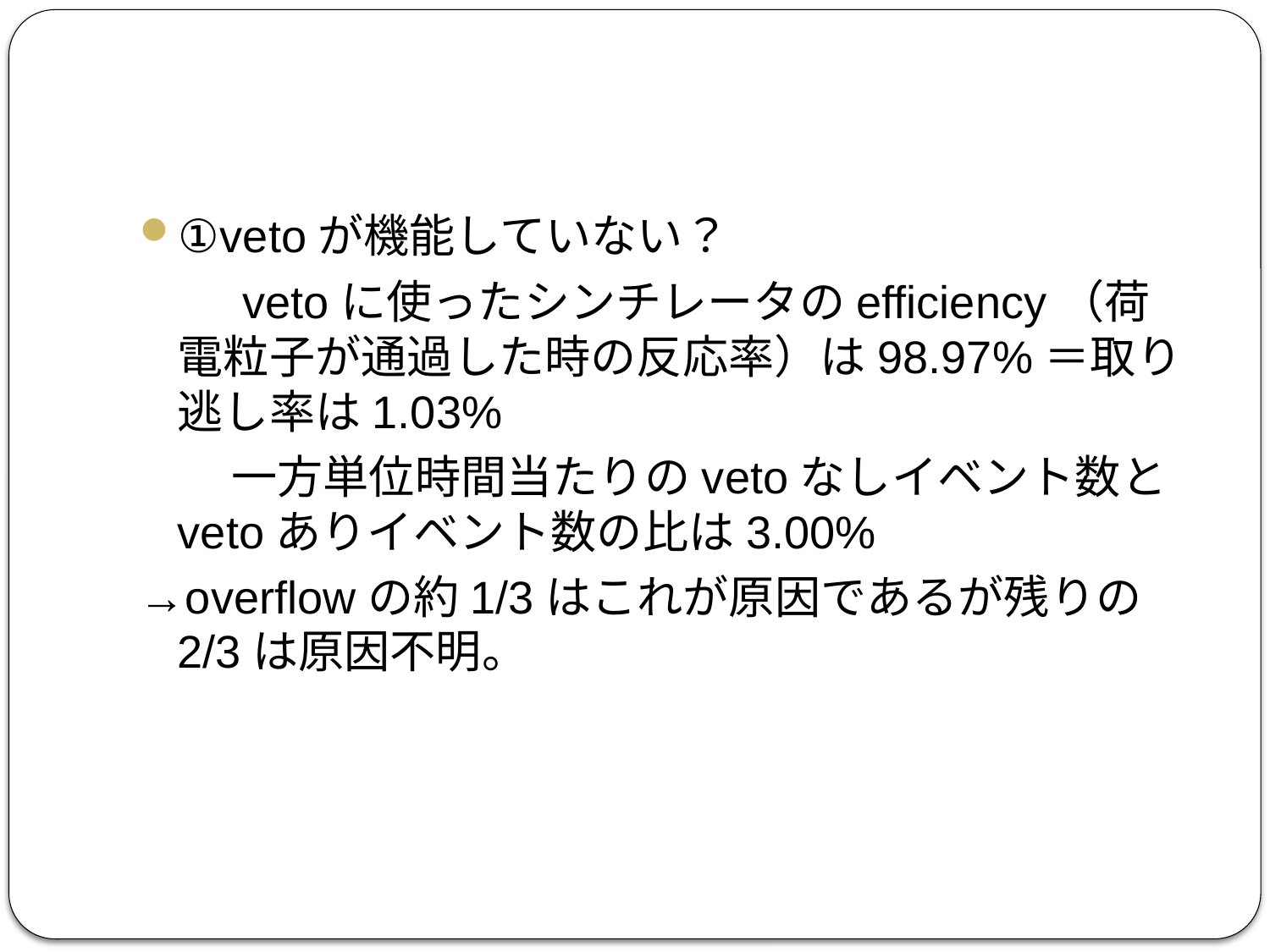

①vetoが機能していない？
　　vetoに使ったシンチレータのefficiency（荷電粒子が通過した時の反応率）は98.97%＝取り逃し率は1.03%
　　一方単位時間当たりのvetoなしイベント数とvetoありイベント数の比は3.00%
→overflowの約1/3はこれが原因であるが残りの2/3は原因不明。